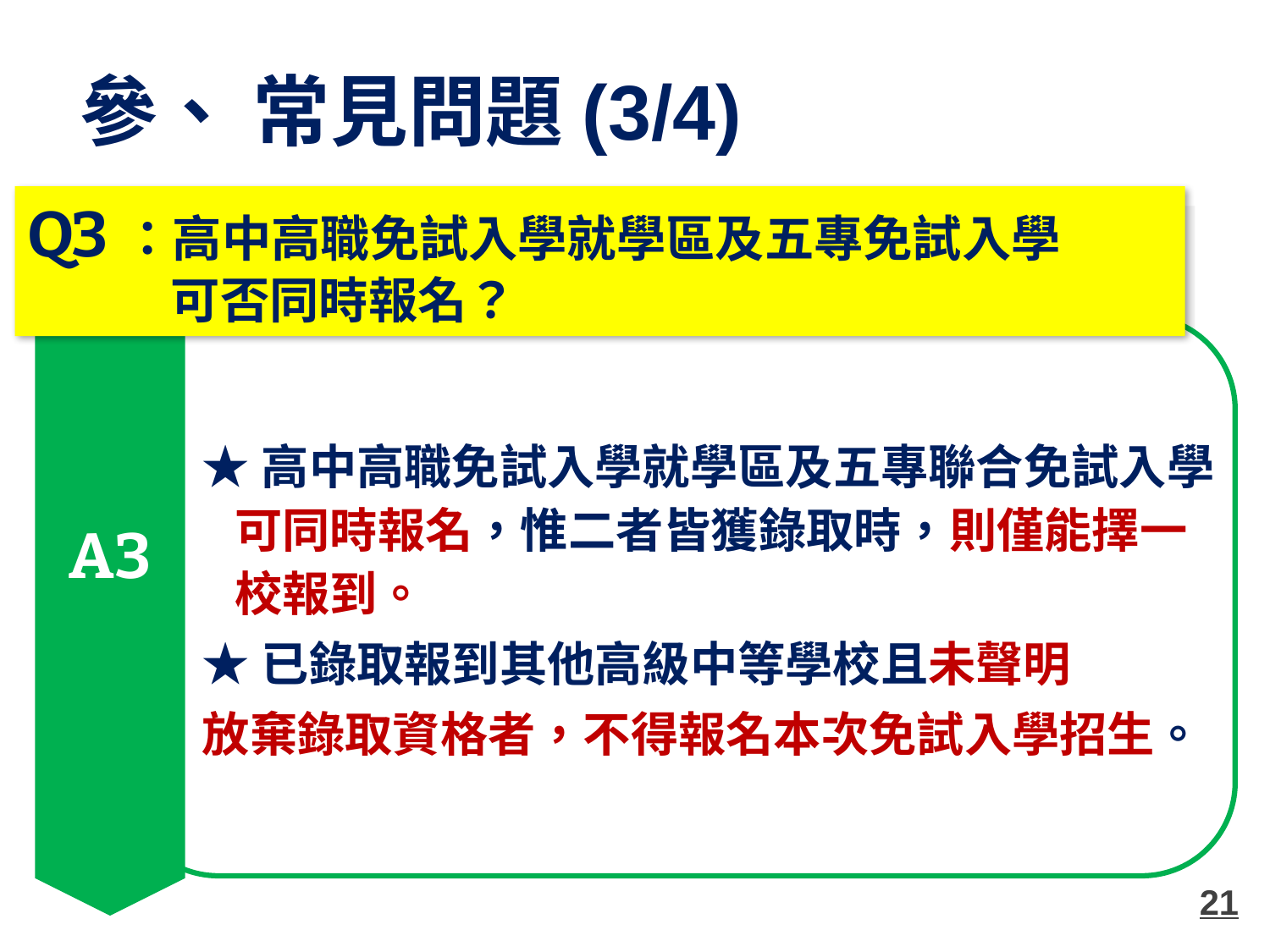

參、 常見問題(3/4)
Q3：高中高職免試入學就學區及五專免試入學
　　    可否同時報名？

★高中高職免試入學就學區及五專聯合免試入學
   可同時報名，惟二者皆獲錄取時，則僅能擇一
   校報到。
★已錄取報到其他高級中等學校且未聲明
放棄錄取資格者，不得報名本次免試入學招生。
A3
21